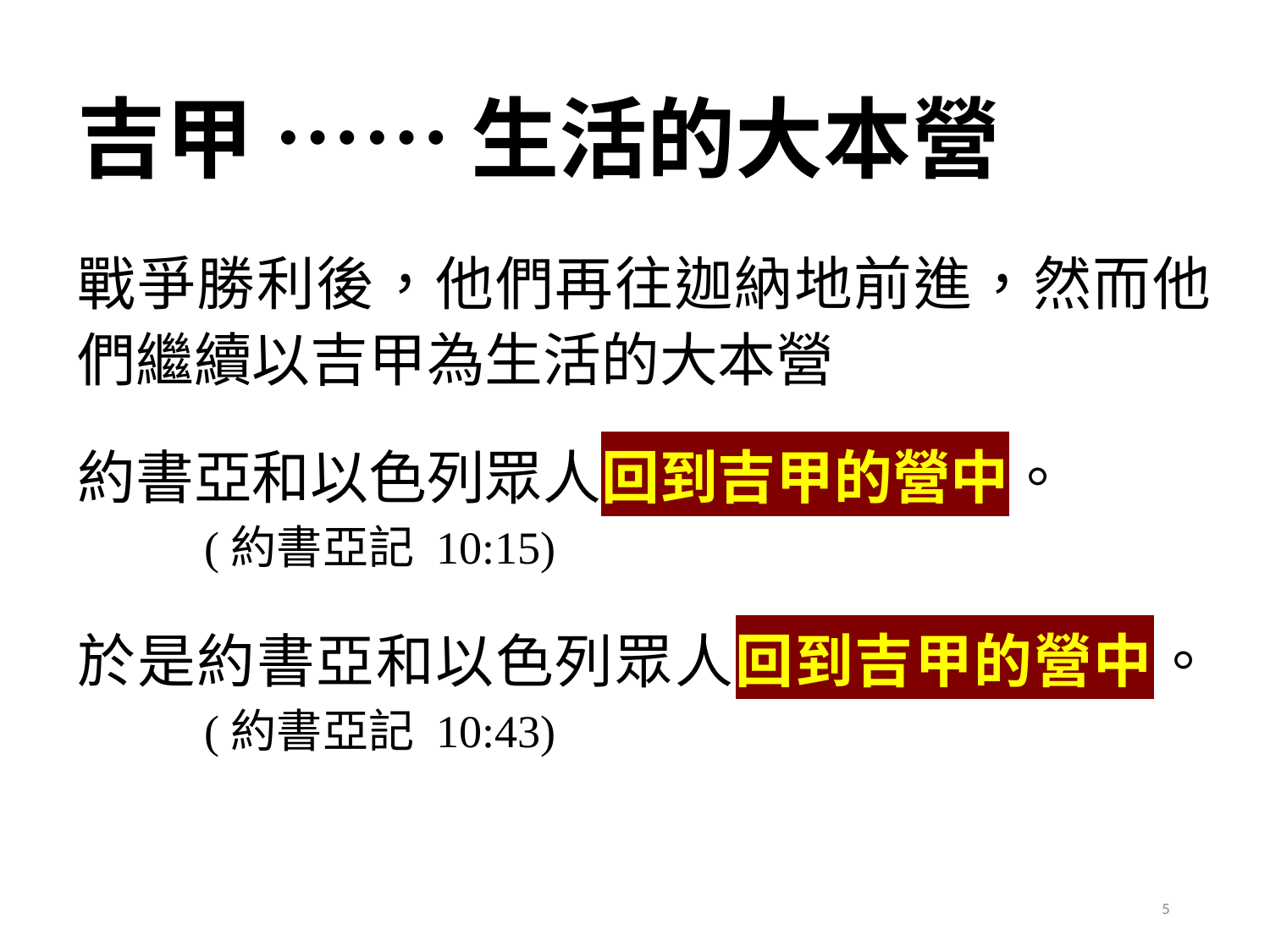

# 吉甲 …… 生活的大本營
戰爭勝利後，他們再往迦納地前進，然而他們繼續以吉甲為生活的大本營
約書亞和以色列眾人回到吉甲的營中。
	(約書亞記 10:15)
於是約書亞和以色列眾人回到吉甲的營中。	(約書亞記 10:43)

5